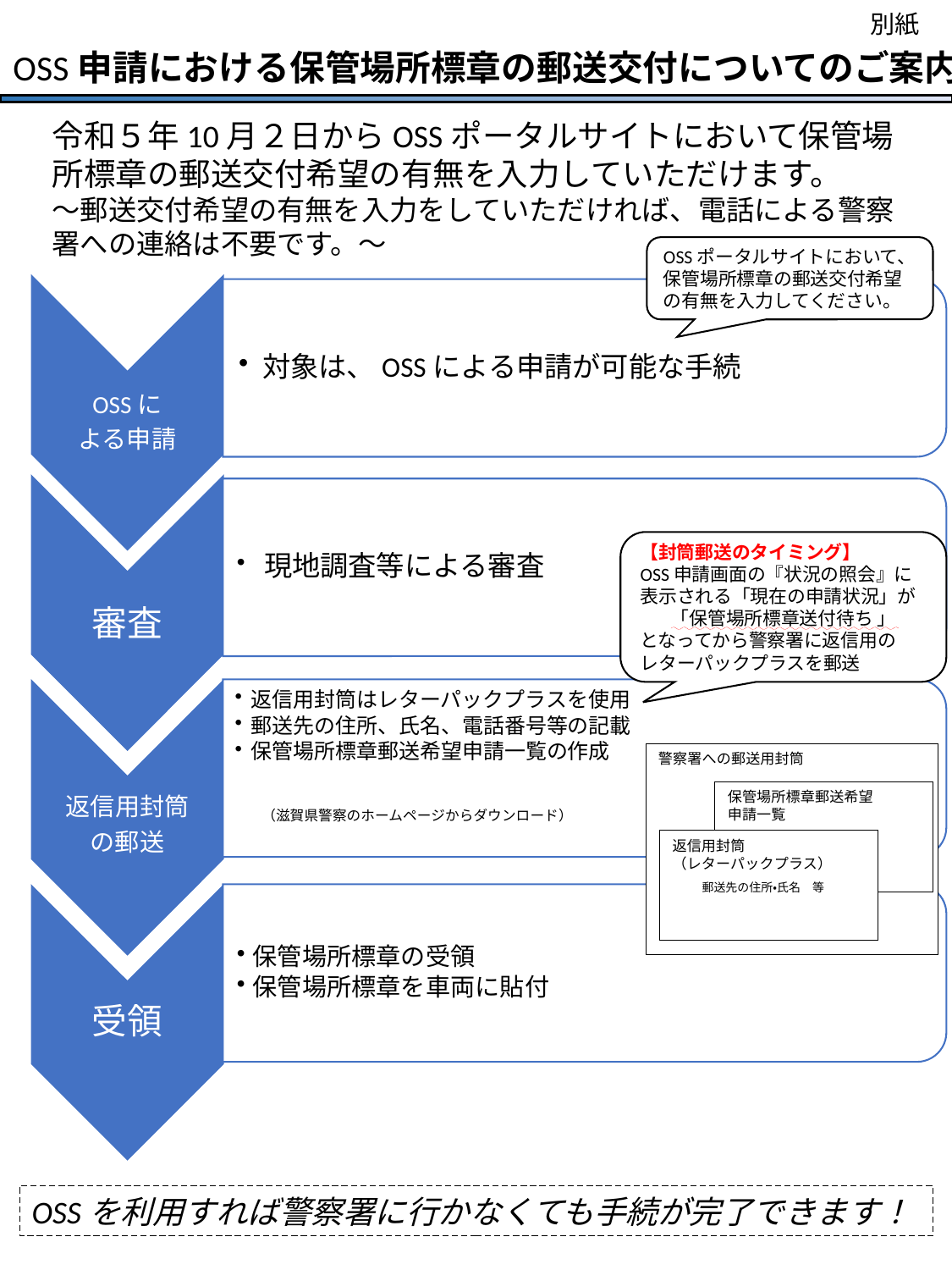

別紙
# OSS申請における保管場所標章の郵送交付についてのご案内

令和５年10月２日からOSSポータルサイトにおいて保管場所標章の郵送交付希望の有無を入力していただけます。
～郵送交付希望の有無を入力をしていただければ、電話による警察署への連絡は不要です。～
OSSに
よる申請
対象は、OSSによる申請が可能な手続
審査
 現地調査等による審査
返信用封筒
の郵送
返信用封筒はレターパックプラスを使用
郵送先の住所、氏名、電話番号等の記載
保管場所標章郵送希望申請一覧の作成
受領
保管場所標章の受領
保管場所標章を車両に貼付
OSSポータルサイトにおいて、保管場所標章の郵送交付希望の有無を入力してください。
【封筒郵送のタイミング】
OSS申請画面の『状況の照会』に表示される「現在の申請状況」が
「保管場所標章送付待ち 」
となってから警察署に返信用の
レターパックプラスを郵送
警察署への郵送用封筒
保管場所標章郵送希望
申請一覧
返信用封筒
（レターパックプラス）
郵送先の住所・氏名　等
（滋賀県警察のホームページからダウンロード）
OSSを利用すれば警察署に行かなくても手続が完了できます！